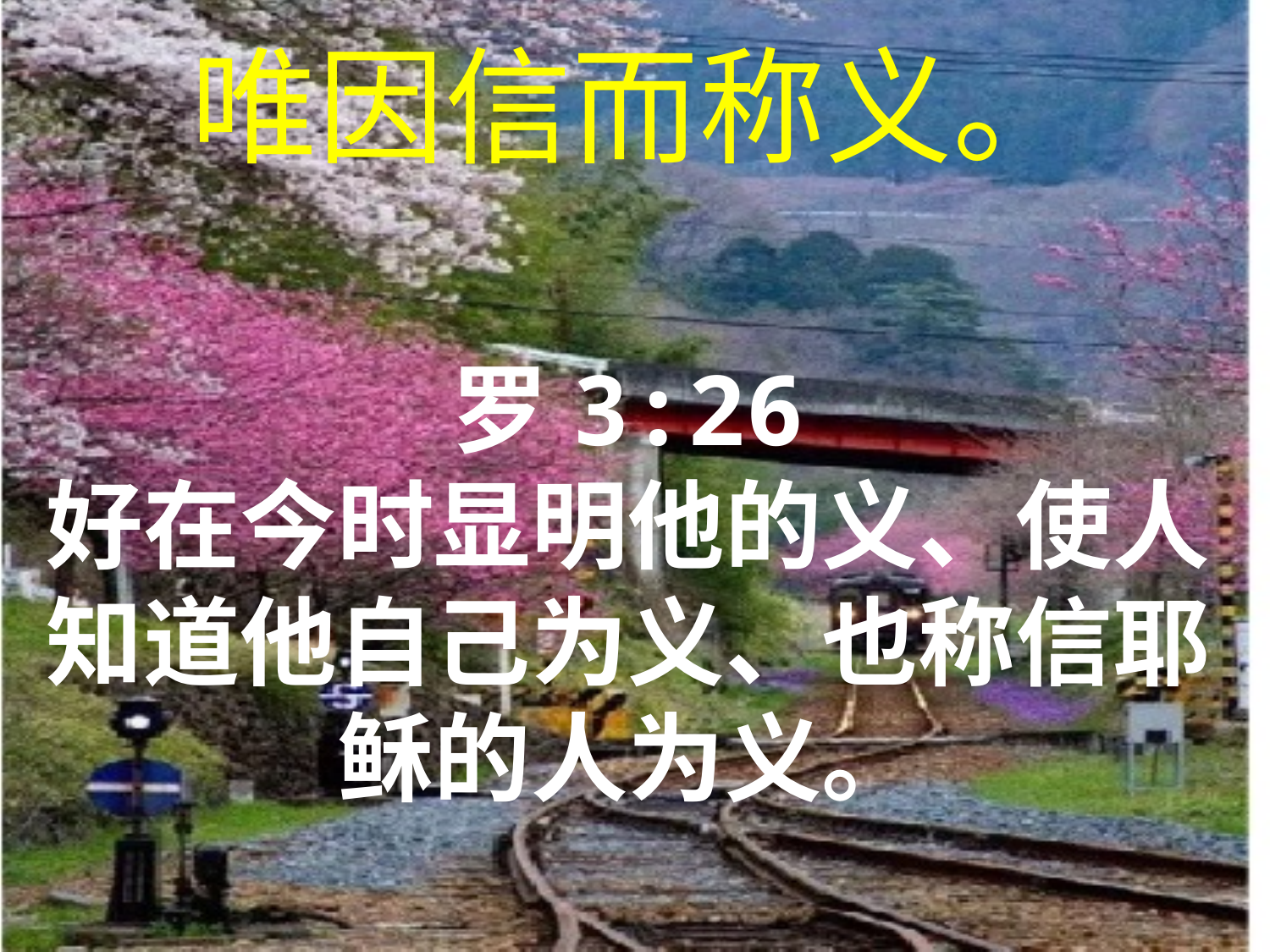

# 唯因信而称义。
罗3:26
好在今时显明他的义、使人知道他自己为义、也称信耶稣的人为义。